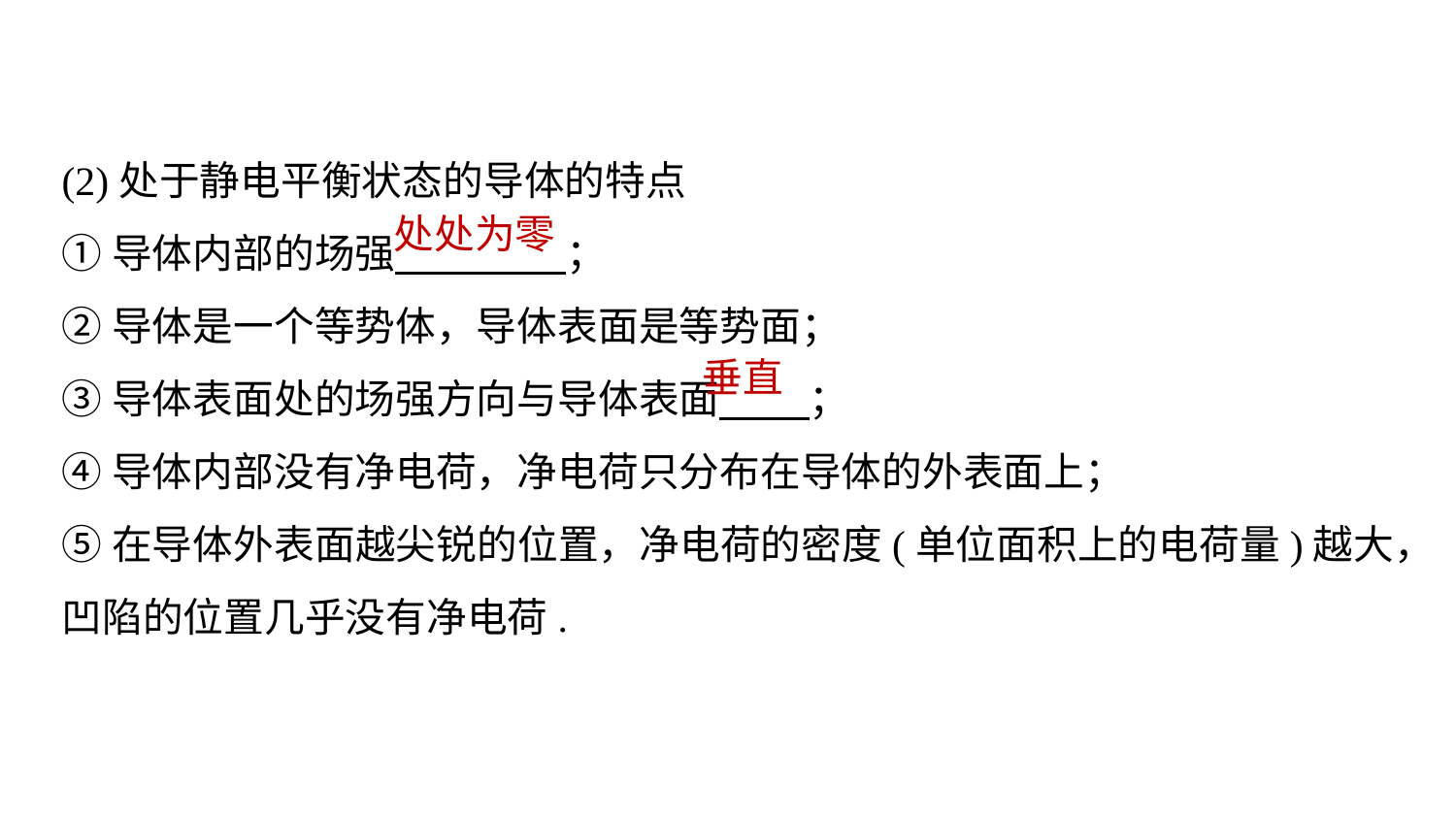

(2)处于静电平衡状态的导体的特点
①导体内部的场强                   ；
②导体是一个等势体，导体表面是等势面；
③导体表面处的场强方向与导体表面          ；
④导体内部没有净电荷，净电荷只分布在导体的外表面上；
⑤在导体外表面越尖锐的位置，净电荷的密度(单位面积上的电荷量)越大，凹陷的位置几乎没有净电荷.
处处为零
垂直